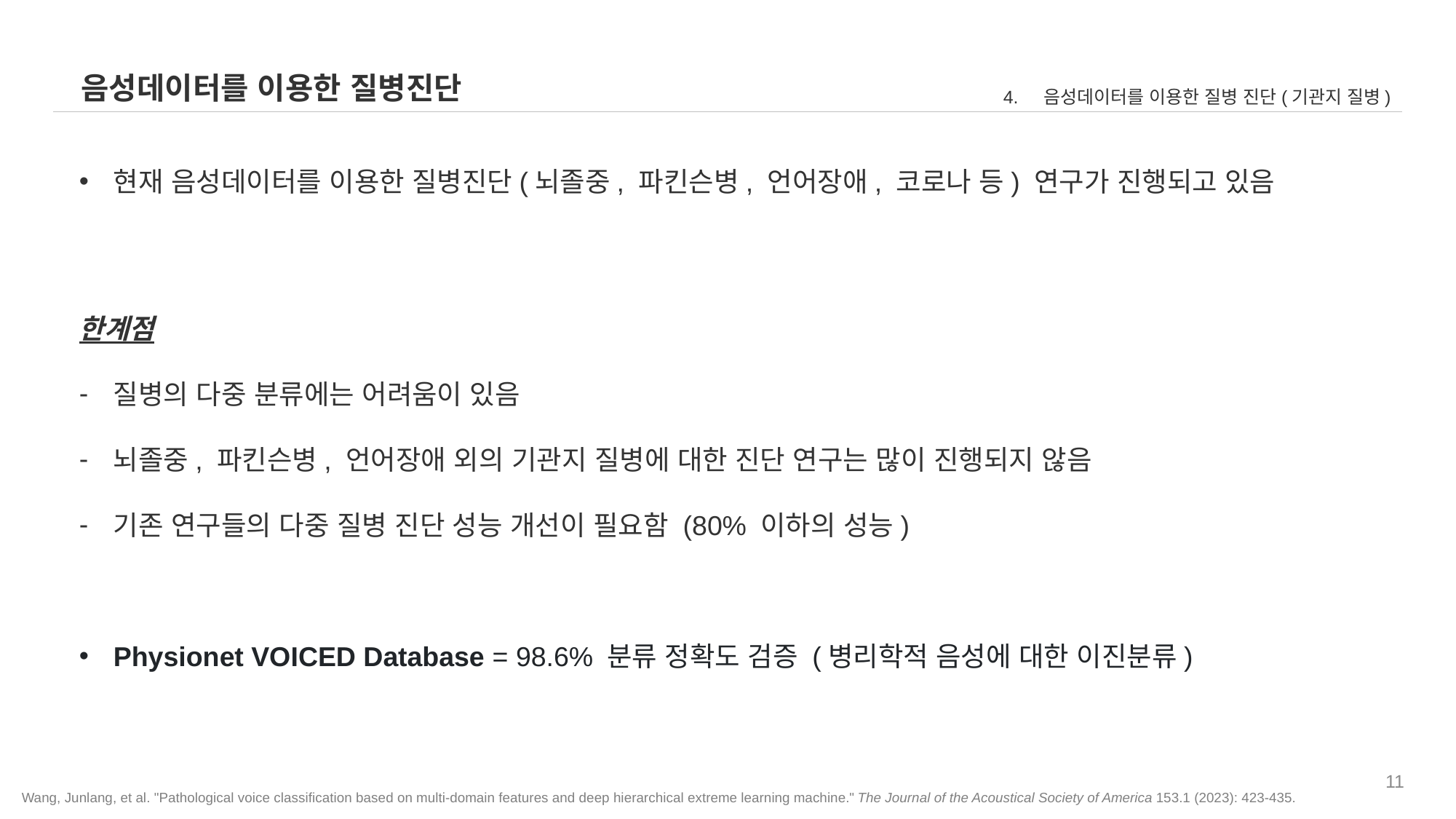

음성데이터를 이용한 질병진단
음성데이터를 이용한 질병 진단(기관지 질병)
현재 음성데이터를 이용한 질병진단(뇌졸중, 파킨슨병, 언어장애, 코로나 등) 연구가 진행되고 있음

한계점
질병의 다중 분류에는 어려움이 있음
뇌졸중, 파킨슨병, 언어장애 외의 기관지 질병에 대한 진단 연구는 많이 진행되지 않음
기존 연구들의 다중 질병 진단 성능 개선이 필요함 (80% 이하의 성능)

Physionet VOICED Database = 98.6% 분류 정확도 검증 (병리학적 음성에 대한 이진분류)

11
Wang, Junlang, et al. "Pathological voice classification based on multi-domain features and deep hierarchical extreme learning machine." The Journal of the Acoustical Society of America 153.1 (2023): 423-435.